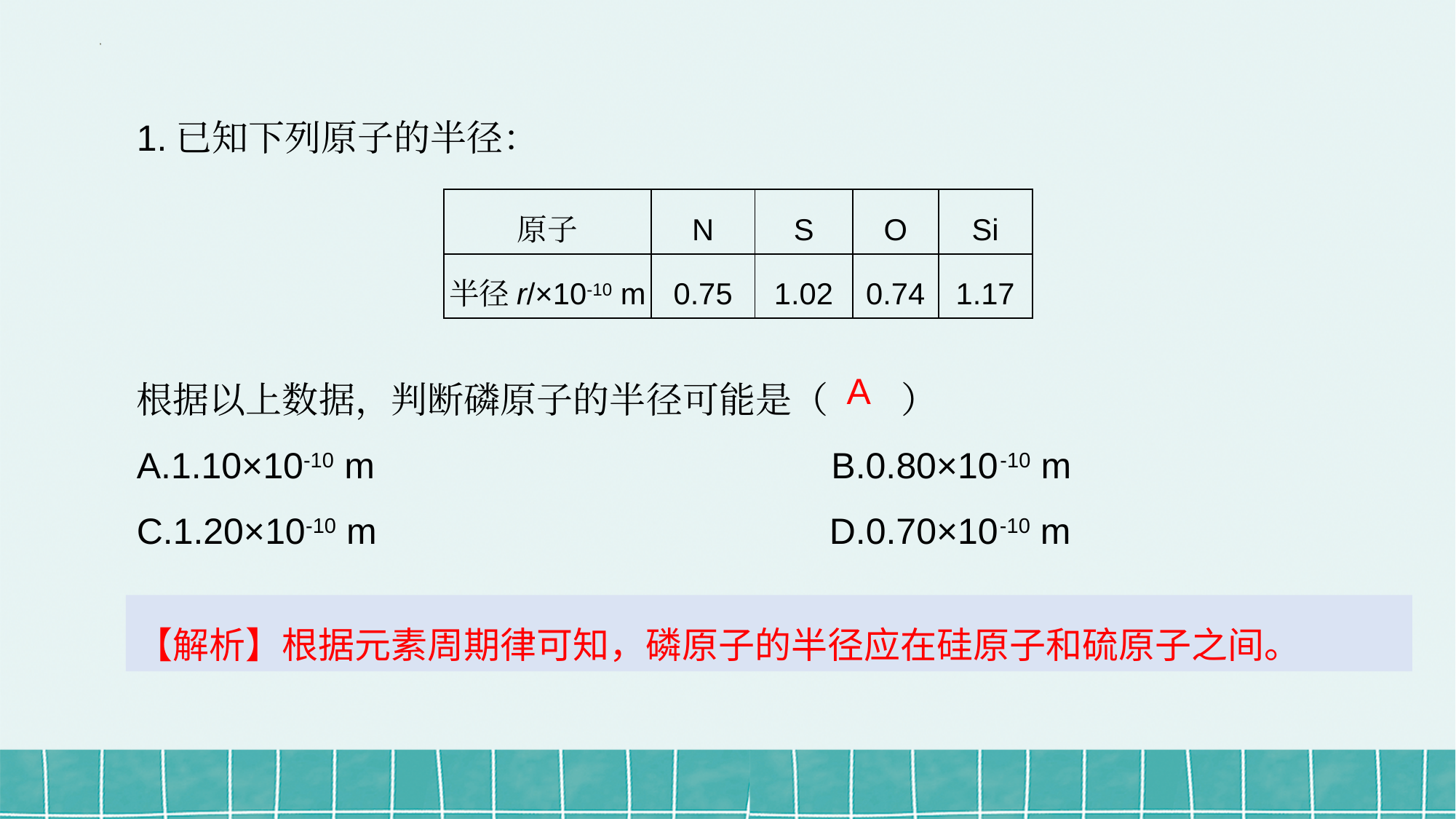

1.已知下列原子的半径：

根据以上数据，判断磷原子的半径可能是（　　）
A.1.10×10-10 m                                             B.0.80×10-10 m
C.1.20×10-10 m	                                    D.0.70×10-10 m
| 原子 | N | S | O | Si |
| --- | --- | --- | --- | --- |
| 半径r/×10-10 m | 0.75 | 1.02 | 0.74 | 1.17 |
A
【解析】根据元素周期律可知，磷原子的半径应在硅原子和硫原子之间。